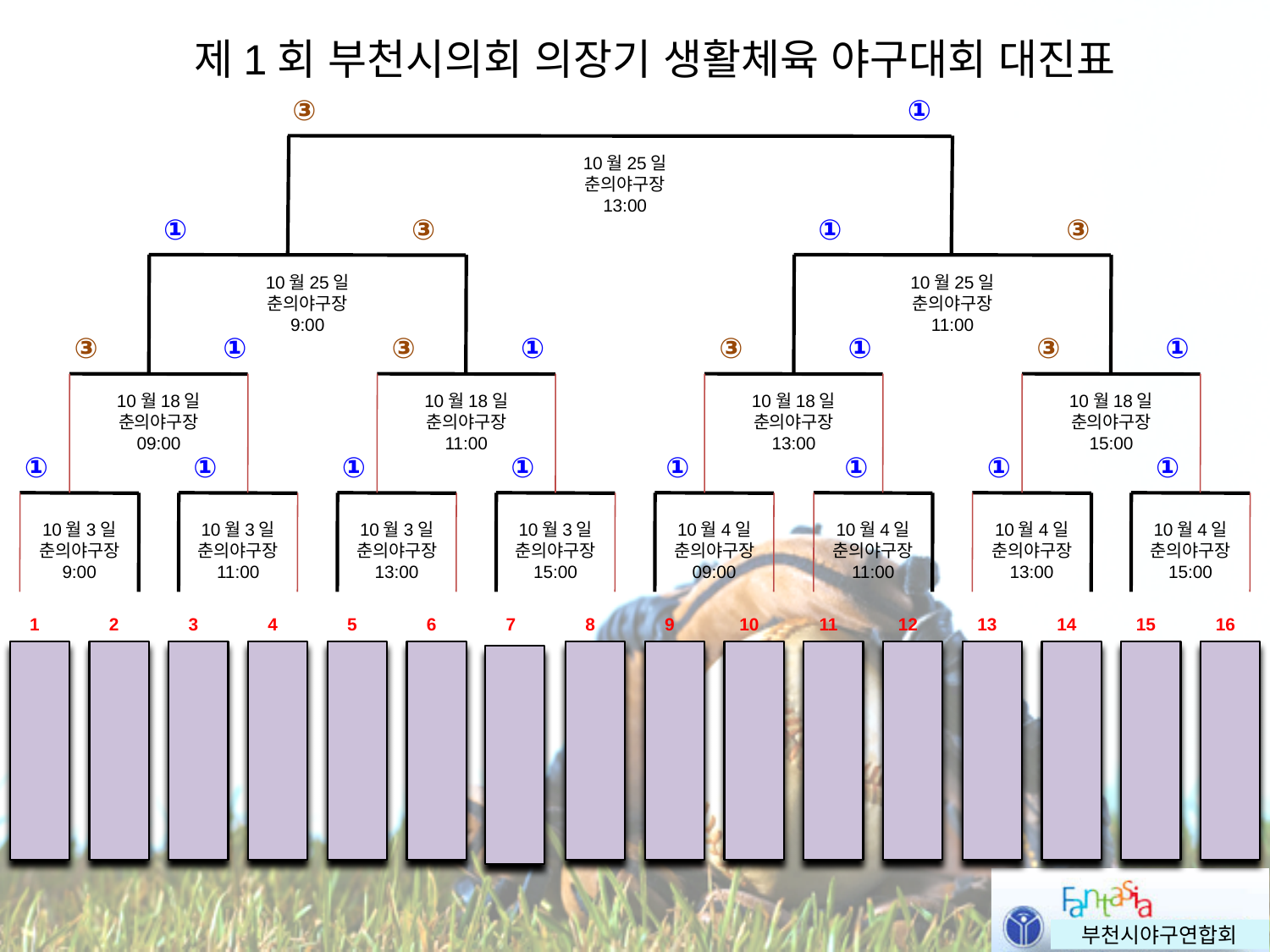

제1회 부천시의회 의장기 생활체육 야구대회 대진표
③
①
10월25일
춘의야구장
13:00
①
③
①
③
10월25일
춘의야구장
9:00
10월25일
춘의야구장
11:00
③
①
③
①
③
①
③
①
10월18일
춘의야구장
09:00
10월18일
춘의야구장
11:00
10월18일
춘의야구장
13:00
10월18일
춘의야구장
15:00
①
①
①
①
①
①
①
①
10월3일
춘의야구장
9:00
10월3일
춘의야구장
11:00
10월3일
춘의야구장
13:00
10월3일
춘의야구장
15:00
10월4일
춘의야구장
09:00
10월4일
춘의야구장
11:00
10월4일
춘의야구장
13:00
10월4일
춘의야구장
15:00
1
2
3
4
5
6
7
8
9
10
11
12
13
14
15
16